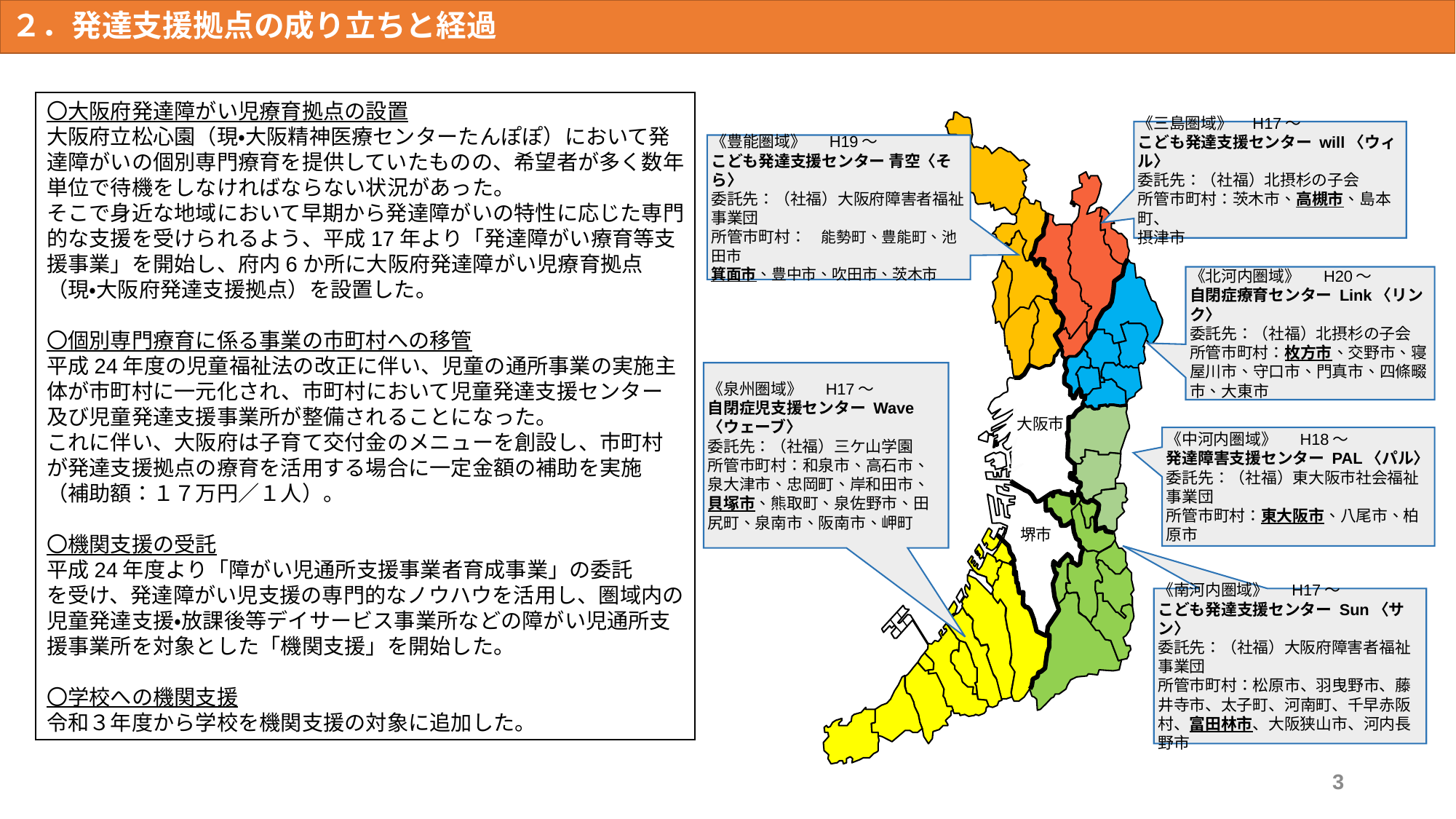

２．発達支援拠点の成り立ちと経過
〇大阪府発達障がい児療育拠点の設置
大阪府立松心園（現・大阪精神医療センターたんぽぽ）において発達障がいの個別専門療育を提供していたものの、希望者が多く数年単位で待機をしなければならない状況があった。
そこで身近な地域において早期から発達障がいの特性に応じた専門的な支援を受けられるよう、平成17年より「発達障がい療育等支援事業」を開始し、府内6か所に大阪府発達障がい児療育拠点（現・大阪府発達支援拠点）を設置した。

〇個別専門療育に係る事業の市町村への移管
平成24年度の児童福祉法の改正に伴い、児童の通所事業の実施主体が市町村に一元化され、市町村において児童発達支援センター及び児童発達支援事業所が整備されることになった。
これに伴い、大阪府は子育て交付金のメニューを創設し、市町村が発達支援拠点の療育を活用する場合に一定金額の補助を実施（補助額：１７万円／１人）。

〇機関支援の受託
平成24年度より「障がい児通所支援事業者育成事業」の委託
を受け、発達障がい児支援の専門的なノウハウを活用し、圏域内の児童発達支援・放課後等デイサービス事業所などの障がい児通所支援事業所を対象とした「機関支援」を開始した。

〇学校への機関支援
令和３年度から学校を機関支援の対象に追加した。

大阪市
堺市
《三島圏域》　H17～
こども発達支援センター will〈ウィル〉
委託先：（社福）北摂杉の子会
所管市町村：茨木市、高槻市、島本町、
摂津市
《豊能圏域》　 H19～
こども発達支援センター 青空〈そら〉
委託先：（社福）大阪府障害者福祉事業団
所管市町村：　能勢町、豊能町、池田市
箕面市、豊中市、吹田市、茨木市
《北河内圏域》　 H20～
自閉症療育センター Link〈リンク〉
委託先：（社福）北摂杉の子会
所管市町村：枚方市、交野市、寝屋川市、守口市、門真市、四條畷市、大東市
《泉州圏域》　 H17～
自閉症児支援センター Wave〈ウェーブ〉
委託先：（社福）三ケ山学園
所管市町村：和泉市、高石市、泉大津市、忠岡町、岸和田市、貝塚市、熊取町、泉佐野市、田尻町、泉南市、阪南市、岬町
《中河内圏域》　 H18～
発達障害支援センター PAL〈パル〉
委託先：（社福）東大阪市社会福祉事業団
所管市町村：東大阪市、八尾市、柏原市
《南河内圏域》　 H17～
こども発達支援センター Sun〈サン〉
委託先：（社福）大阪府障害者福祉事業団
所管市町村：松原市、羽曳野市、藤井寺市、太子町、河南町、千早赤阪村、富田林市、大阪狭山市、河内長野市
3